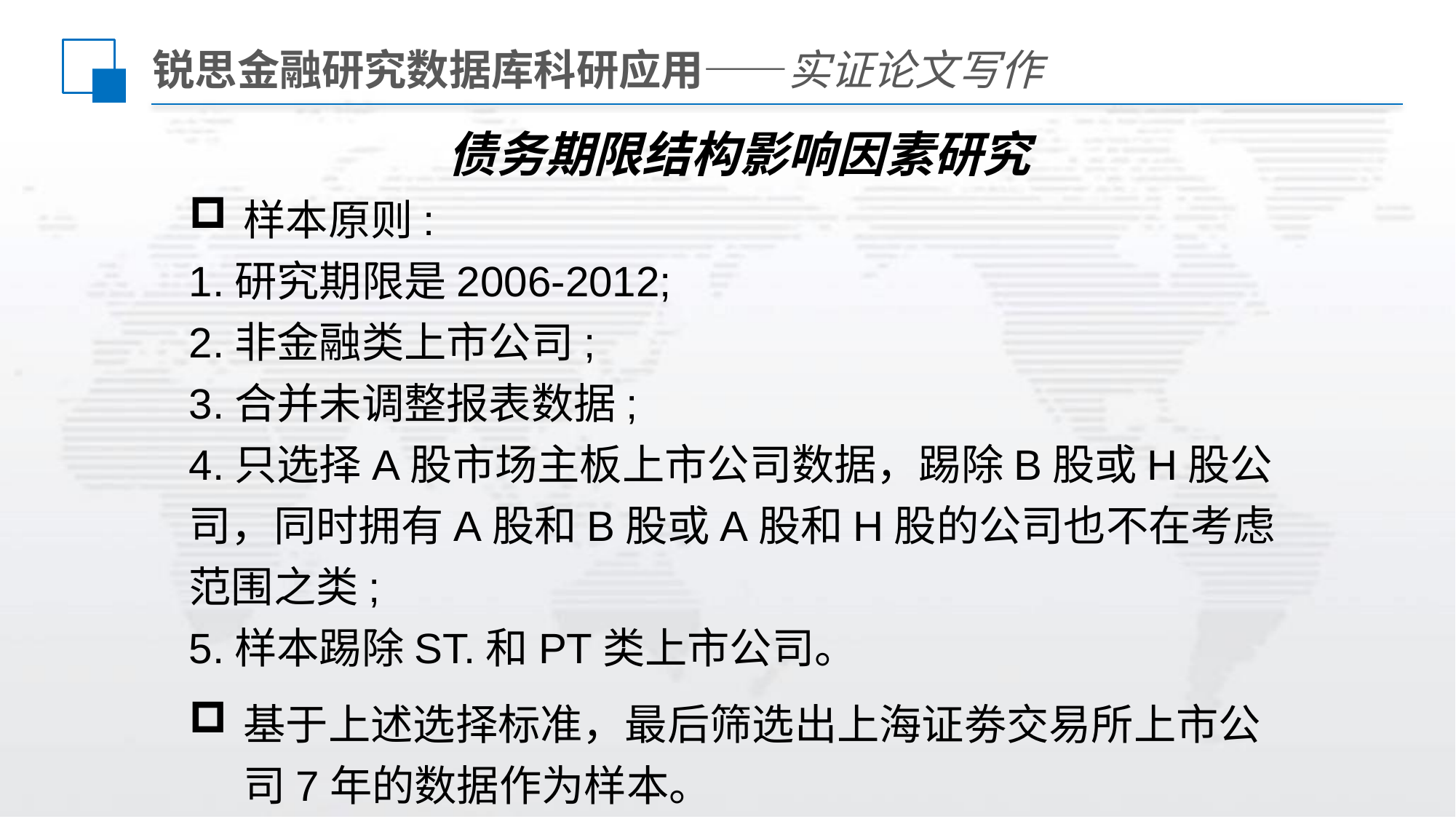

# 锐思金融研究数据库科研应用——实证论文写作
债务期限结构影响因素研究
样本原则:
1.研究期限是2006-2012;
2.非金融类上市公司;
3.合并未调整报表数据;
4.只选择A股市场主板上市公司数据，踢除B股或H股公司，同时拥有A股和B股或A股和H股的公司也不在考虑范围之类;
5.样本踢除ST.和PT类上市公司。
基于上述选择标准，最后筛选出上海证劵交易所上市公司7年的数据作为样本。